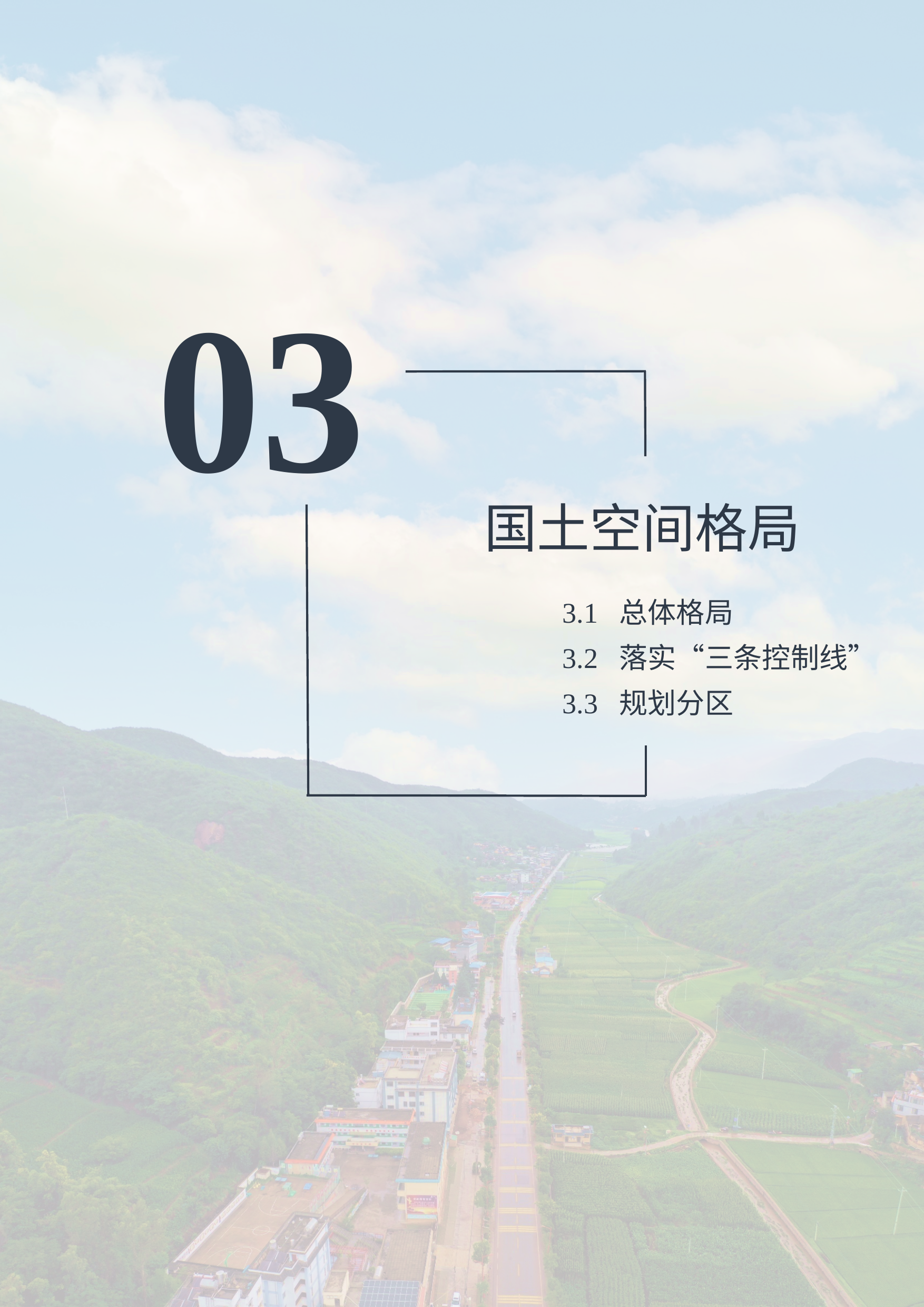

03
国土空间格局
3.1  总体格局
3.2  落实“三条控制线”
3.3  规划分区